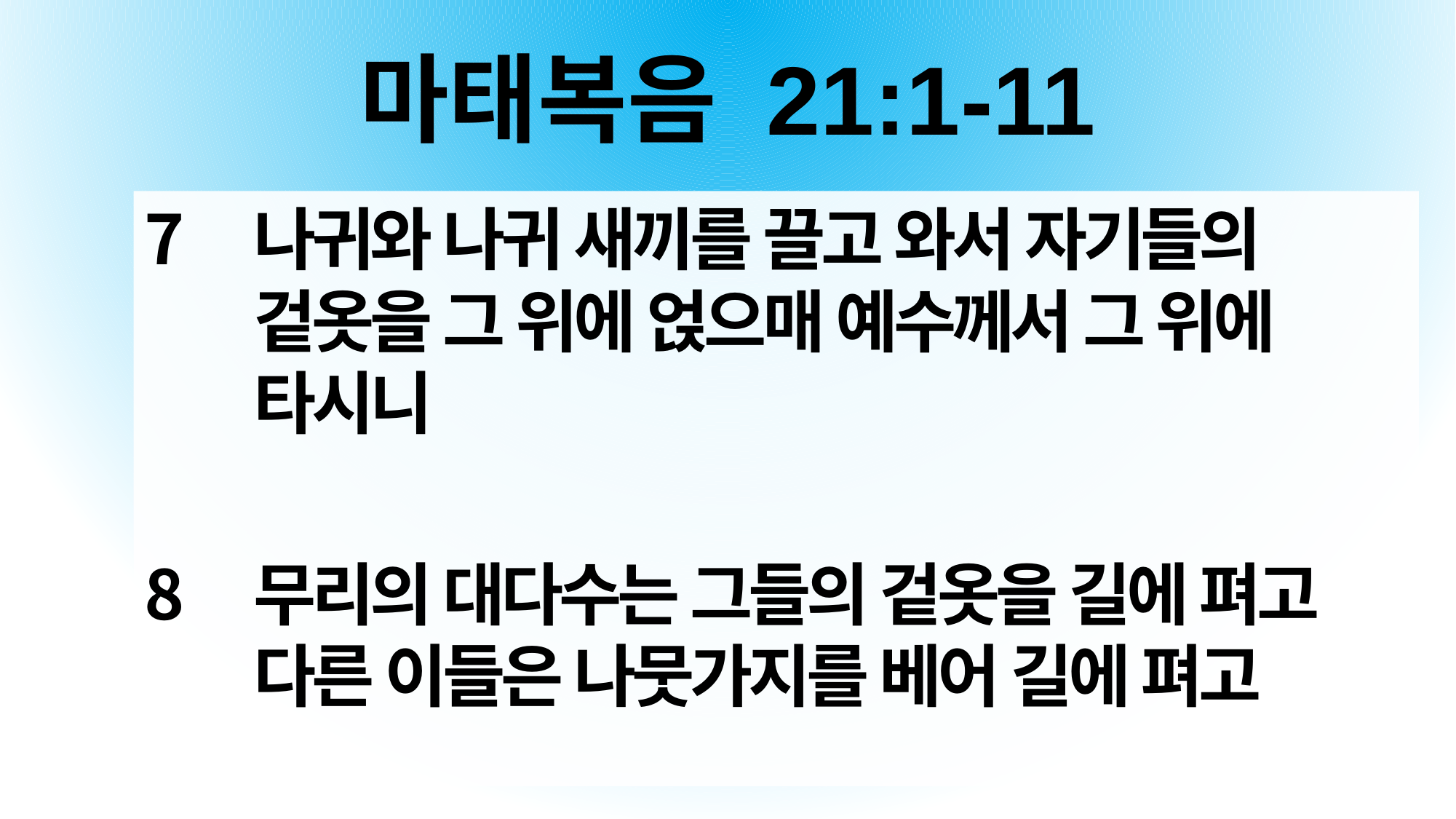

# 마태복음 21:1-11
나귀와 나귀 새끼를 끌고 와서 자기들의 겉옷을 그 위에 얹으매 예수께서 그 위에 타시니

무리의 대다수는 그들의 겉옷을 길에 펴고 다른 이들은 나뭇가지를 베어 길에 펴고